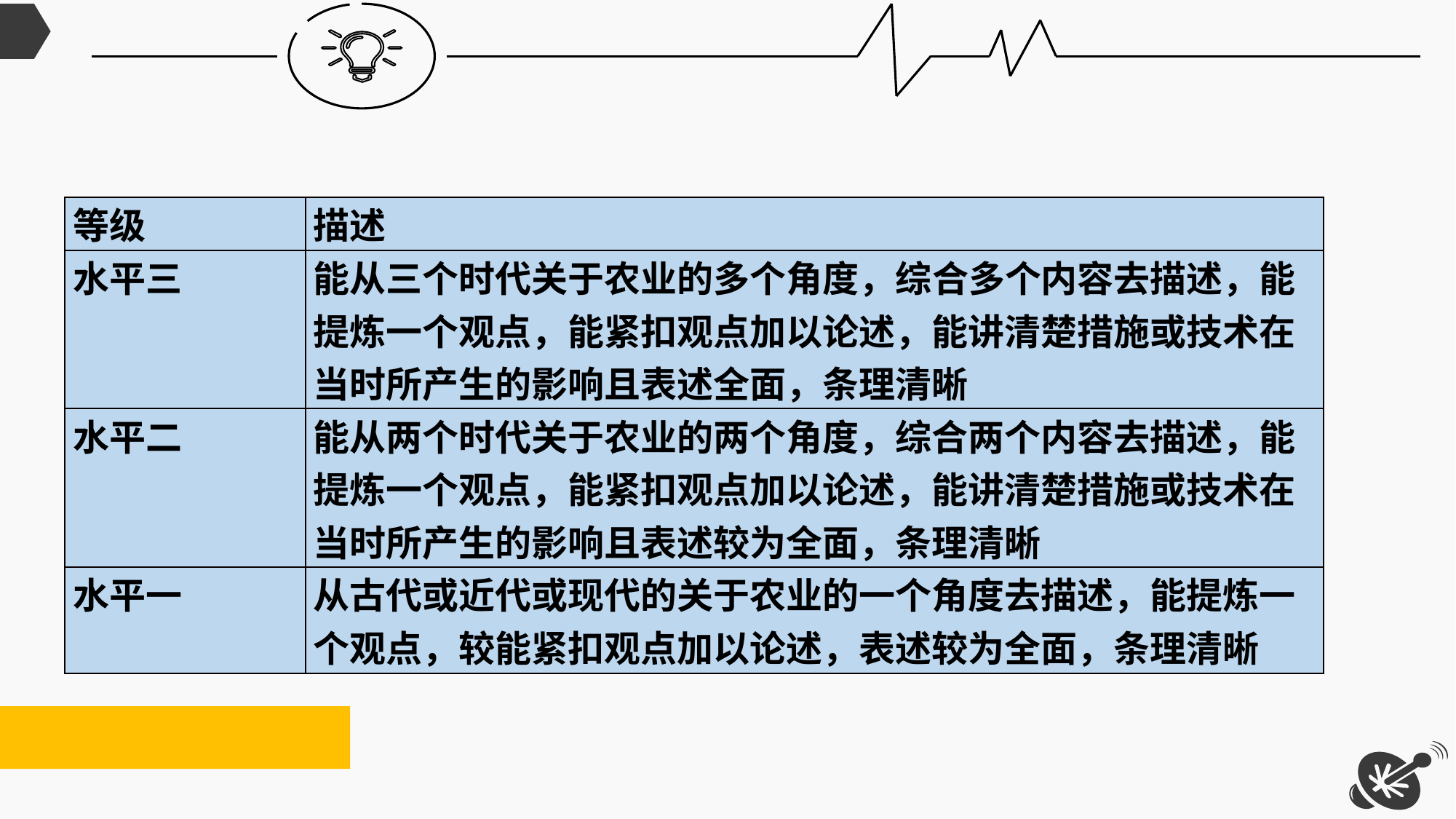

| 等级 | 描述 |
| --- | --- |
| 水平三 | 能从三个时代关于农业的多个角度，综合多个内容去描述，能提炼一个观点，能紧扣观点加以论述，能讲清楚措施或技术在当时所产生的影响且表述全面，条理清晰 |
| 水平二 | 能从两个时代关于农业的两个角度，综合两个内容去描述，能提炼一个观点，能紧扣观点加以论述，能讲清楚措施或技术在当时所产生的影响且表述较为全面，条理清晰 |
| 水平一 | 从古代或近代或现代的关于农业的一个角度去描述，能提炼一个观点，较能紧扣观点加以论述，表述较为全面，条理清晰 |